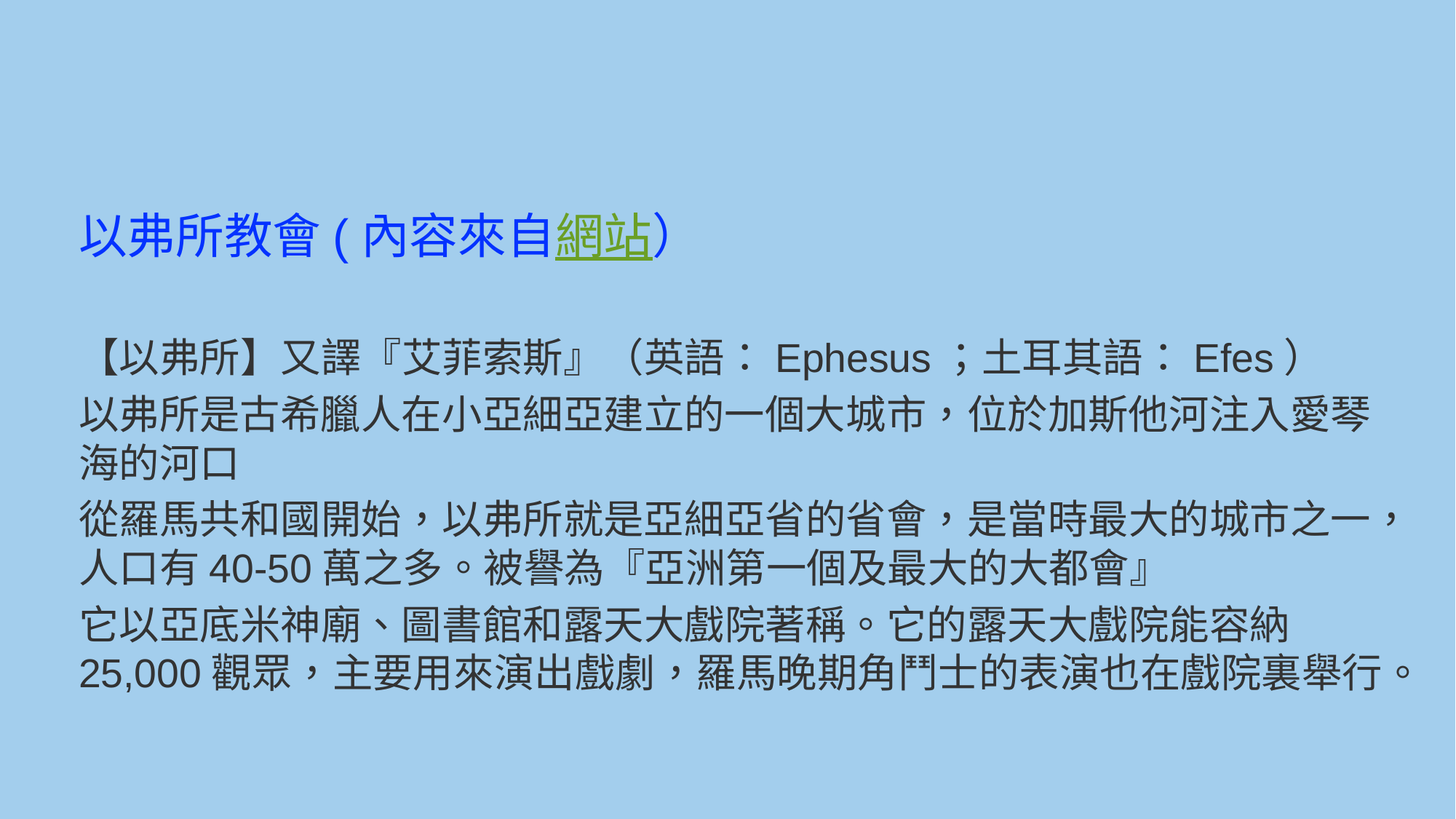

以弗所教會(內容來自網站）
【以弗所】又譯『艾菲索斯』（英語：Ephesus；土耳其語：Efes）
以弗所是古希臘人在小亞細亞建立的一個大城市，位於加斯他河注入愛琴海的河口
從羅馬共和國開始，以弗所就是亞細亞省的省會，是當時最大的城市之一，人口有40-50萬之多。被譽為『亞洲第一個及最大的大都會』
它以亞底米神廟、圖書館和露天大戲院著稱。它的露天大戲院能容納25,000觀眾，主要用來演出戲劇，羅馬晚期角鬥士的表演也在戲院裏舉行。